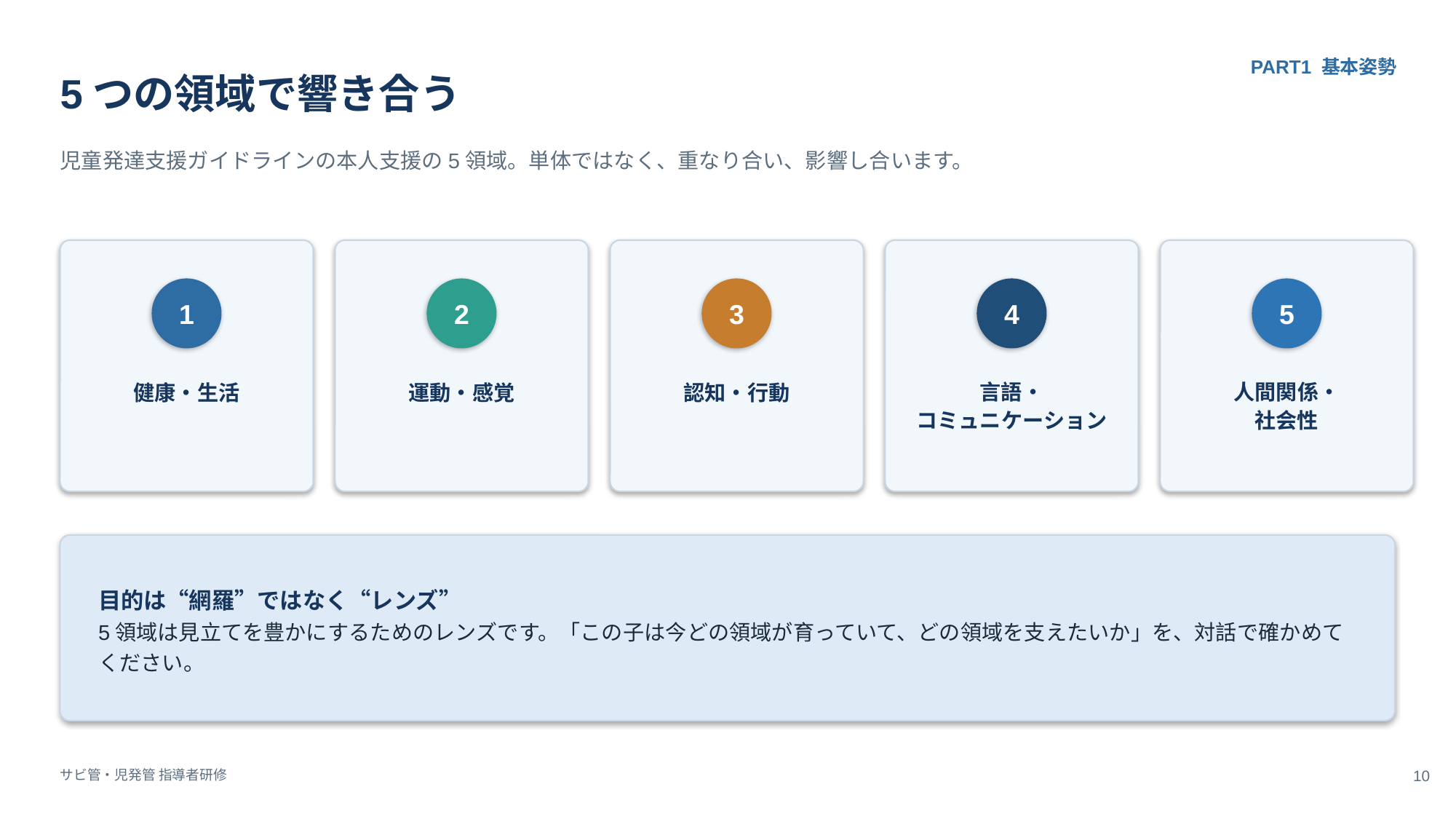

PART1 基本姿勢
5つの領域で響き合う
児童発達支援ガイドラインの本人支援の5領域。単体ではなく、重なり合い、影響し合います。

1

2

3

4

5
健康・生活
運動・感覚
認知・行動
言語・
コミュニケーション
人間関係・
社会性

目的は“網羅”ではなく“レンズ”
5領域は見立てを豊かにするためのレンズです。「この子は今どの領域が育っていて、どの領域を支えたいか」を、対話で確かめてください。
サビ管・児発管 指導者研修
10